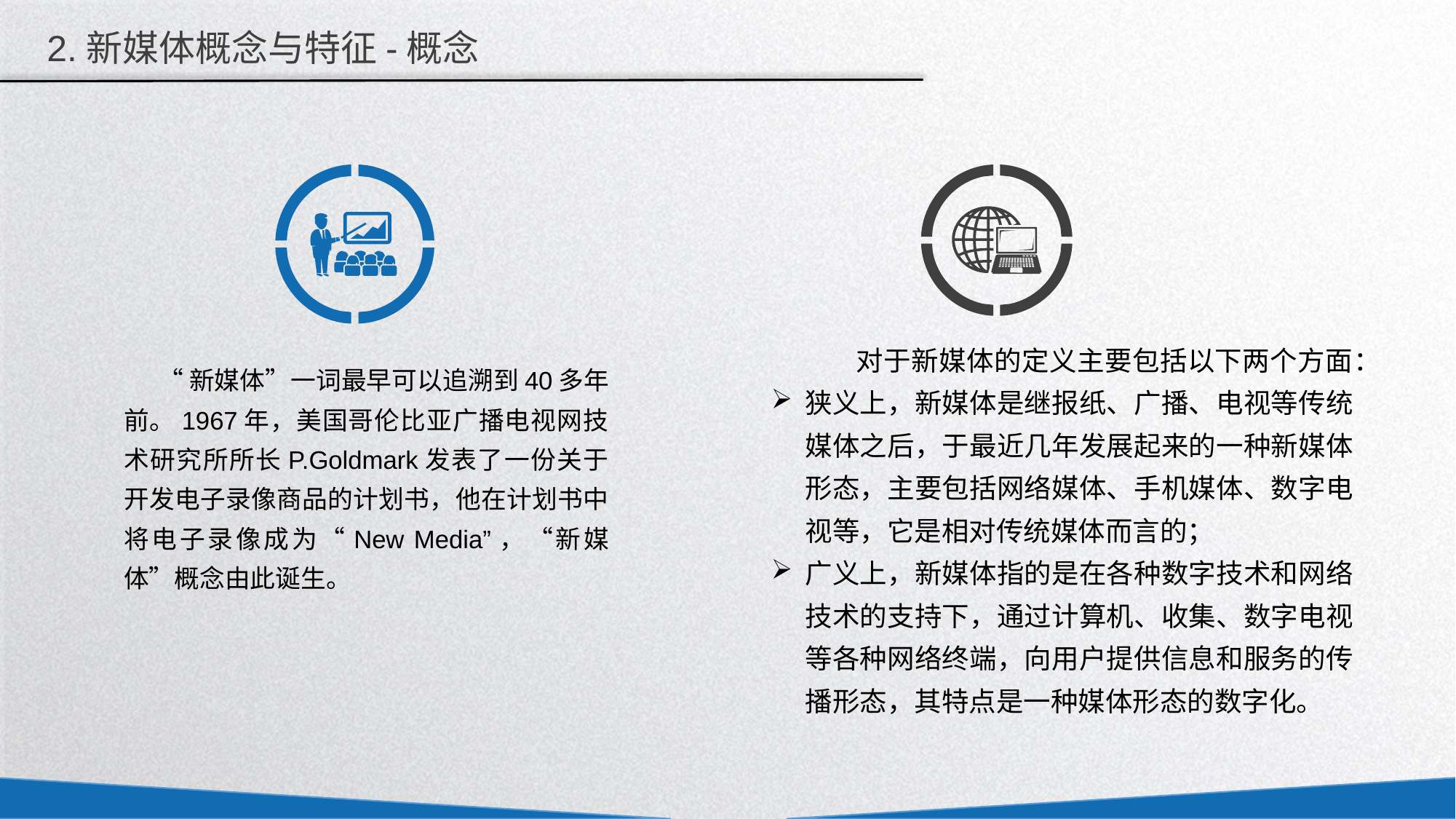

2.新媒体概念与特征-概念
AMET

AMET

            对于新媒体的定义主要包括以下两个方面：
狭义上，新媒体是继报纸、广播、电视等传统媒体之后，于最近几年发展起来的一种新媒体形态，主要包括网络媒体、手机媒体、数字电视等，它是相对传统媒体而言的；
广义上，新媒体指的是在各种数字技术和网络技术的支持下，通过计算机、收集、数字电视等各种网络终端，向用户提供信息和服务的传播形态，其特点是一种媒体形态的数字化。

      “新媒体”一词最早可以追溯到40多年前。1967年，美国哥伦比亚广播电视网技术研究所所长P.Goldmark发表了一份关于开发电子录像商品的计划书，他在计划书中将电子录像成为“New Media”，“新媒体”概念由此诞生。